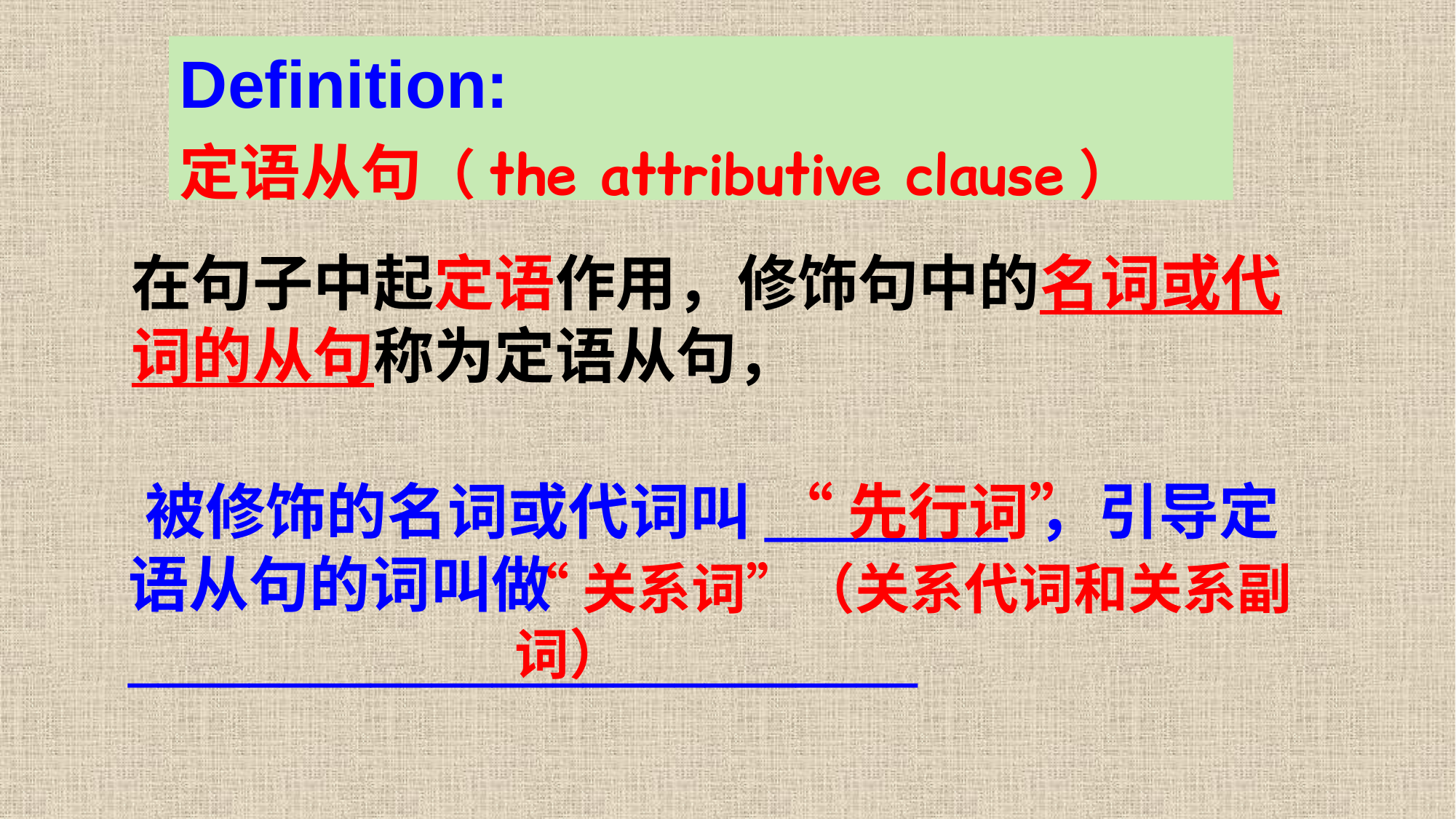

Definition:
定语从句（the attributive clause）

在句子中起定语作用，修饰句中的名词或代词的从句称为定语从句，
 被修饰的名词或代词叫________ ，引导定语从句的词叫做__________________________
“先行词”
“关系词”（关系代词和关系副词）